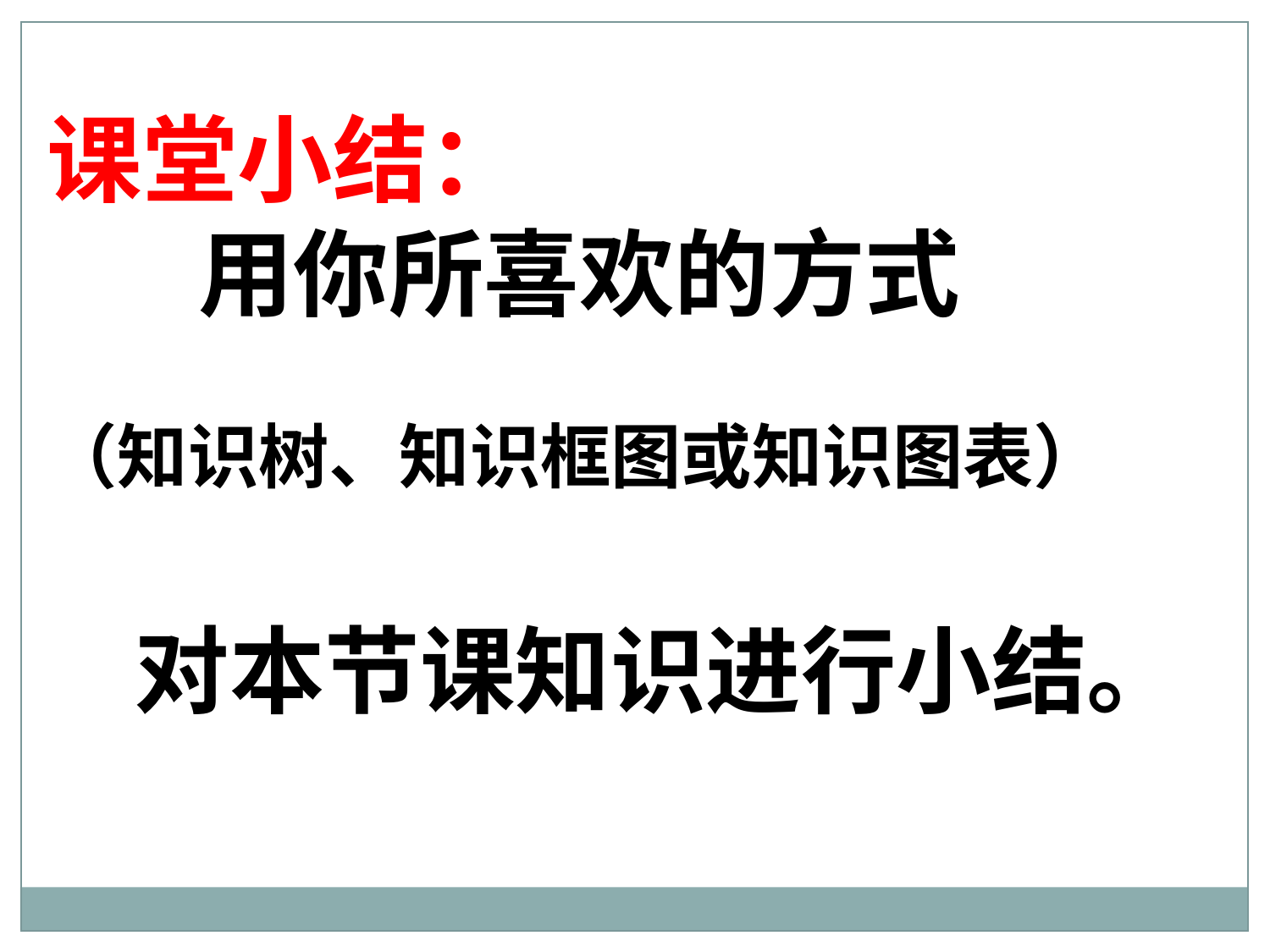

课堂小结：
      用你所喜欢的方式

（知识树、知识框图或知识图表）

   对本节课知识进行小结。